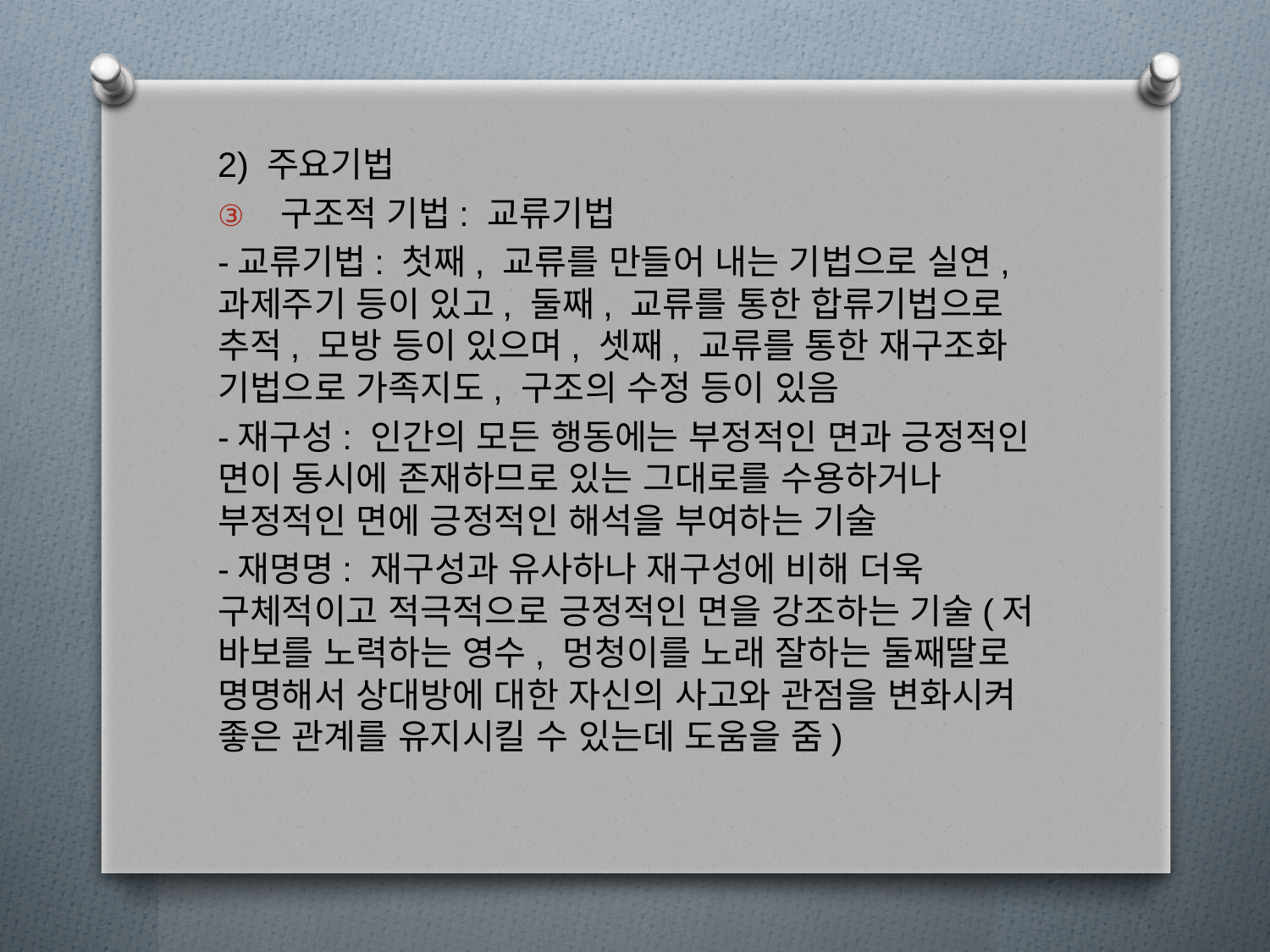

2) 주요기법
구조적 기법: 교류기법
-교류기법: 첫째, 교류를 만들어 내는 기법으로 실연, 과제주기 등이 있고, 둘째, 교류를 통한 합류기법으로 추적, 모방 등이 있으며, 셋째, 교류를 통한 재구조화 기법으로 가족지도, 구조의 수정 등이 있음
-재구성: 인간의 모든 행동에는 부정적인 면과 긍정적인 면이 동시에 존재하므로 있는 그대로를 수용하거나 부정적인 면에 긍정적인 해석을 부여하는 기술
-재명명: 재구성과 유사하나 재구성에 비해 더욱 구체적이고 적극적으로 긍정적인 면을 강조하는 기술(저 바보를 노력하는 영수, 멍청이를 노래 잘하는 둘째딸로 명명해서 상대방에 대한 자신의 사고와 관점을 변화시켜 좋은 관계를 유지시킬 수 있는데 도움을 줌)